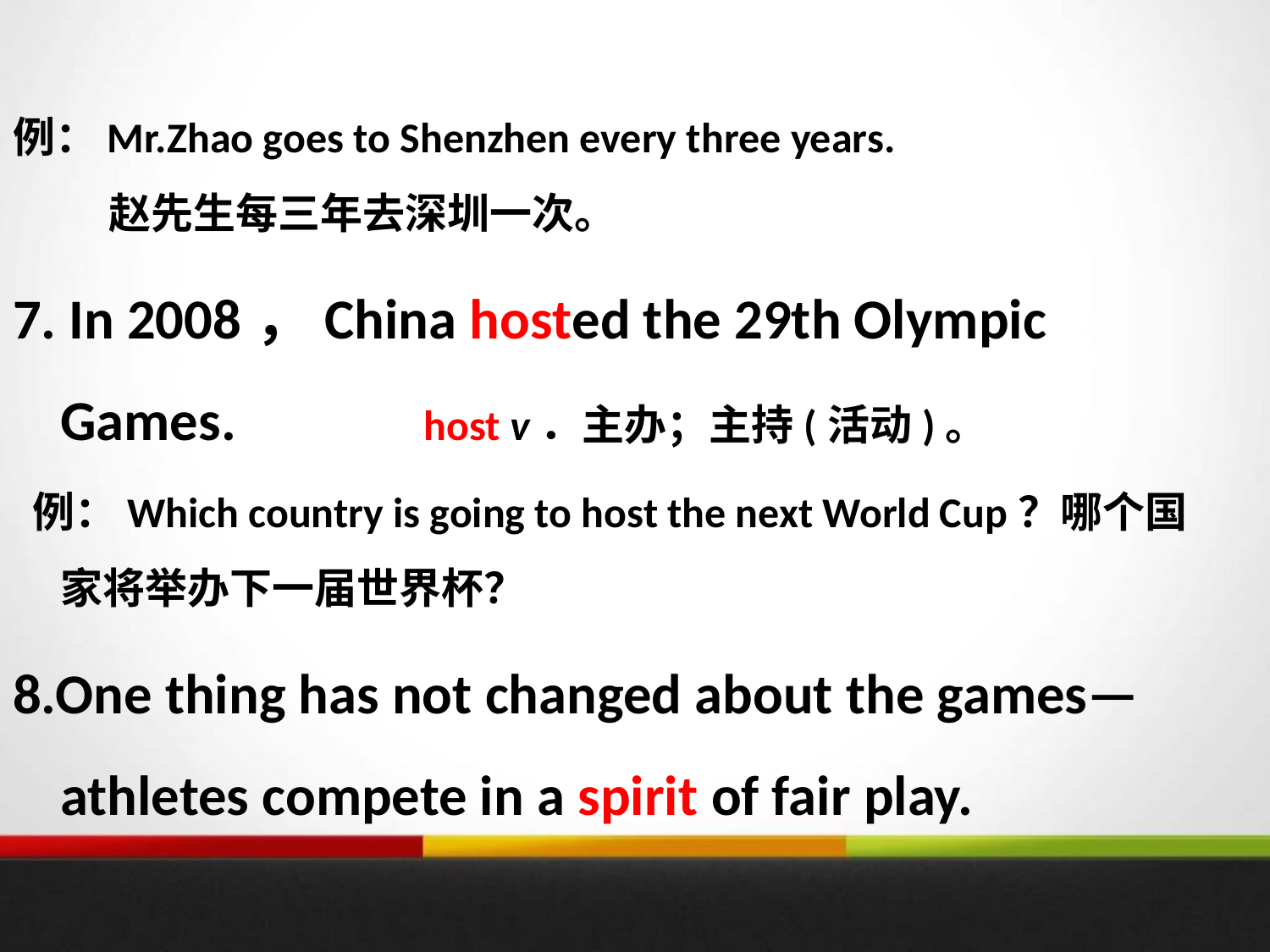

例：Mr.Zhao goes to Shenzhen every three years.
         赵先生每三年去深圳一次。
7. In 2008，China hosted the 29th Olympic Games. 　　    host v．主办；主持(活动)。
 例：Which country is going to host the next World Cup？哪个国家将举办下一届世界杯？
8.One thing has not changed about the games—athletes compete in a spirit of fair play.